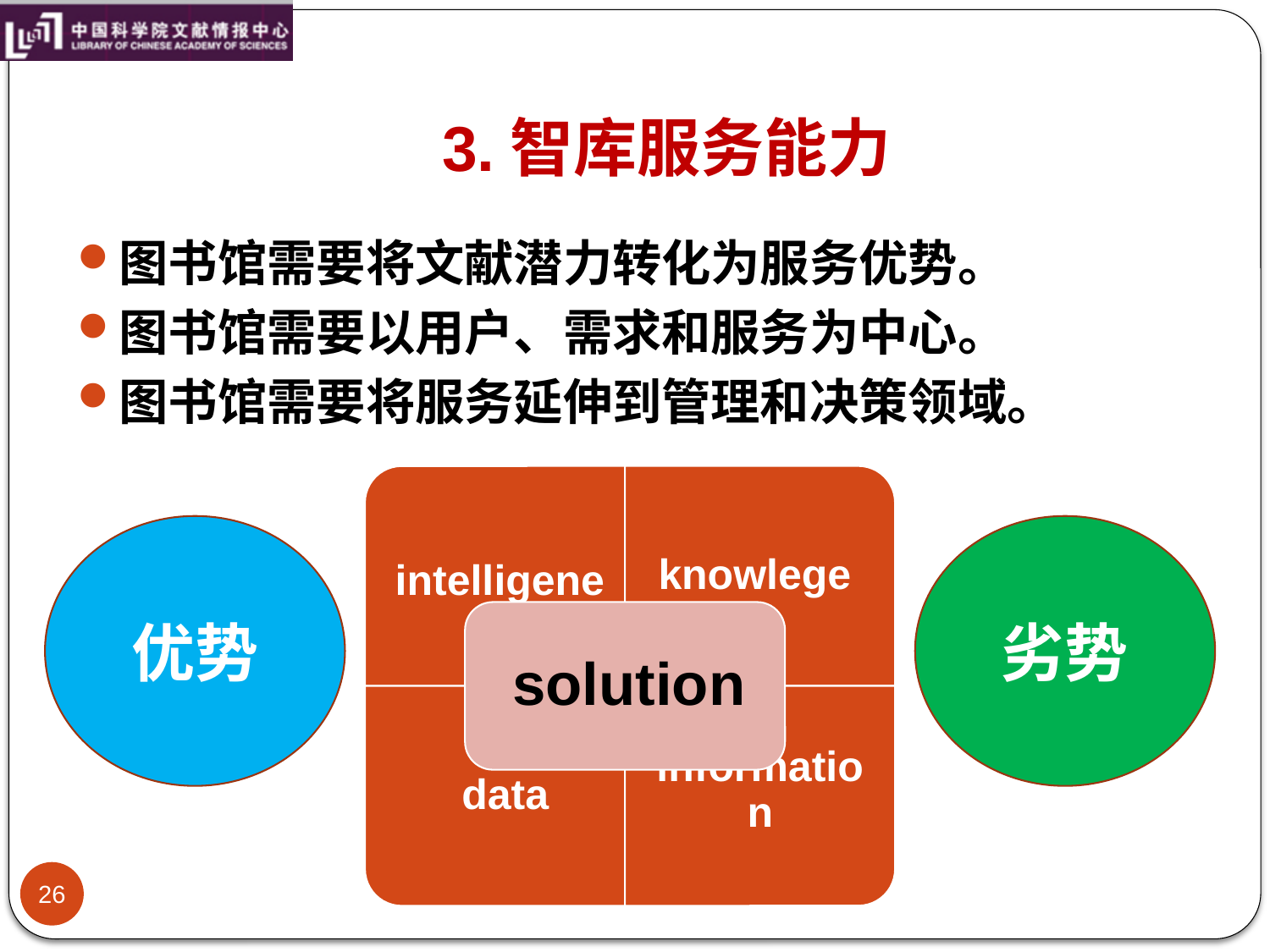

# 3.智库服务能力
图书馆需要将文献潜力转化为服务优势。
图书馆需要以用户、需求和服务为中心。
图书馆需要将服务延伸到管理和决策领域。

intelligene
knowlege
data
information
solution
优势
劣势

26